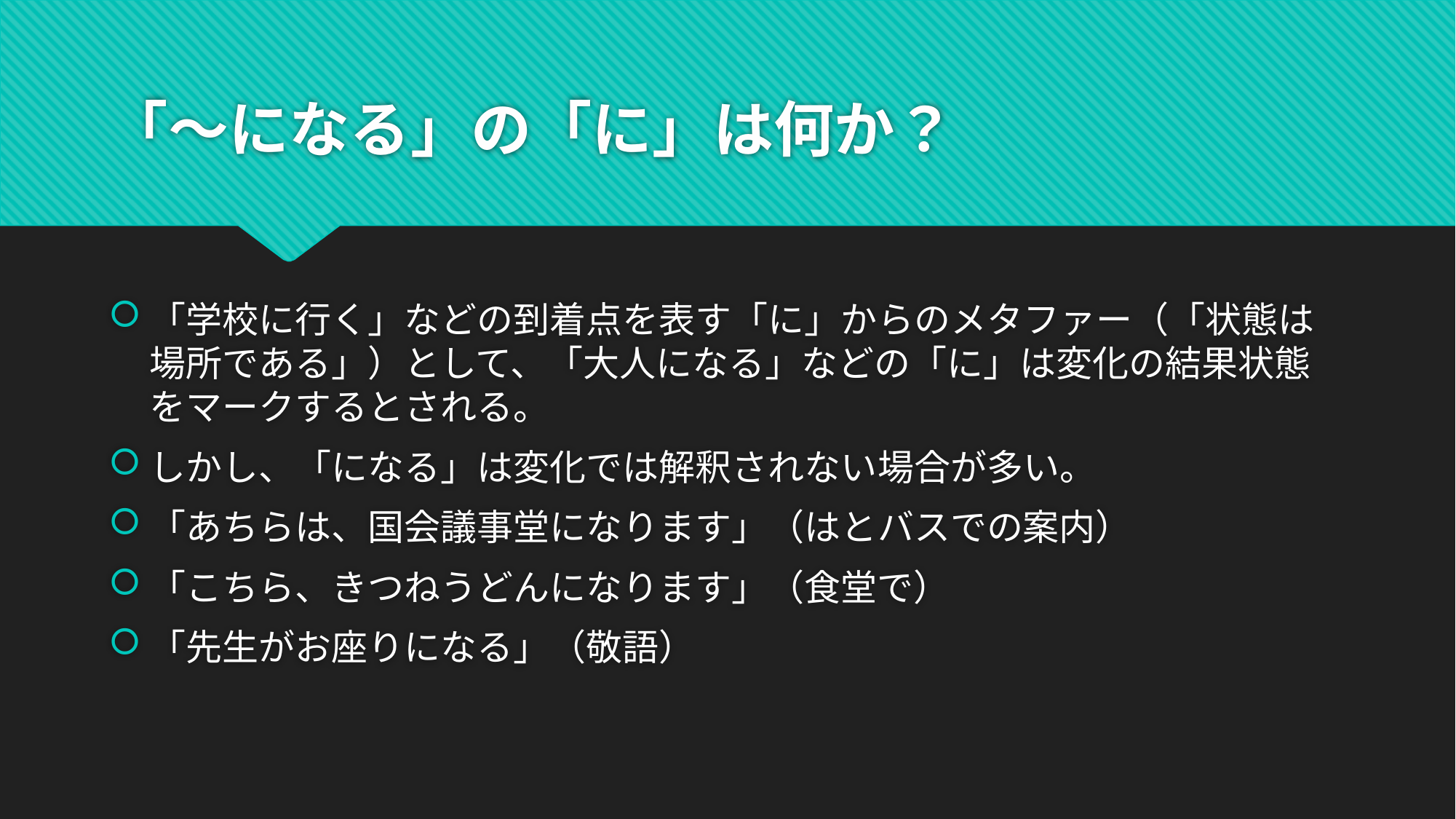

# 「～になる」の「に」は何か？
「学校に行く」などの到着点を表す「に」からのメタファー（「状態は場所である」）として、「大人になる」などの「に」は変化の結果状態をマークするとされる。
しかし、「になる」は変化では解釈されない場合が多い。
「あちらは、国会議事堂になります」（はとバスでの案内）
「こちら、きつねうどんになります」（食堂で）
「先生がお座りになる」（敬語）